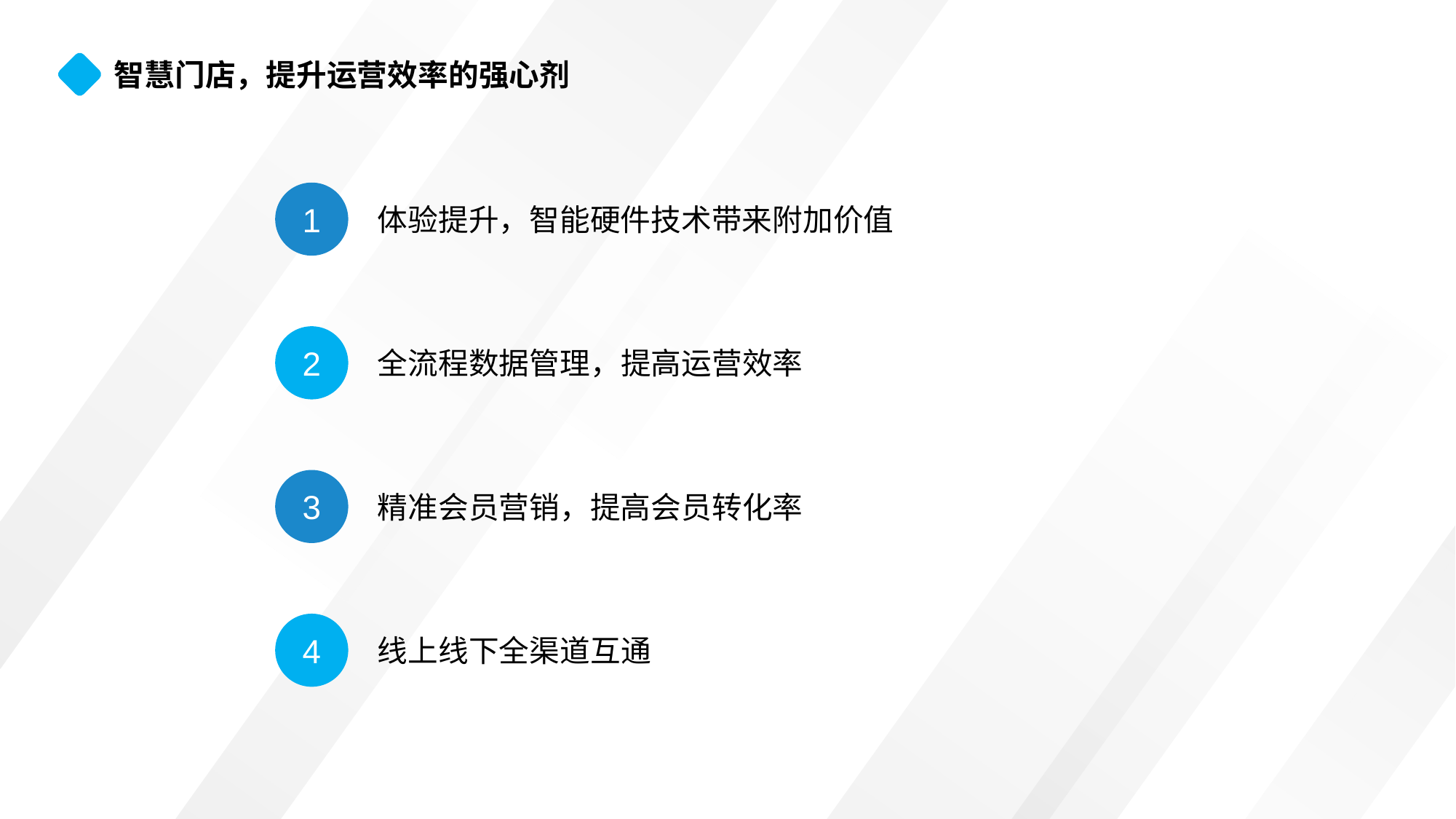

智慧门店，提升运营效率的强心剂

1
体验提升，智能硬件技术带来附加价值
2
全流程数据管理，提高运营效率
3
精准会员营销，提高会员转化率
4
线上线下全渠道互通